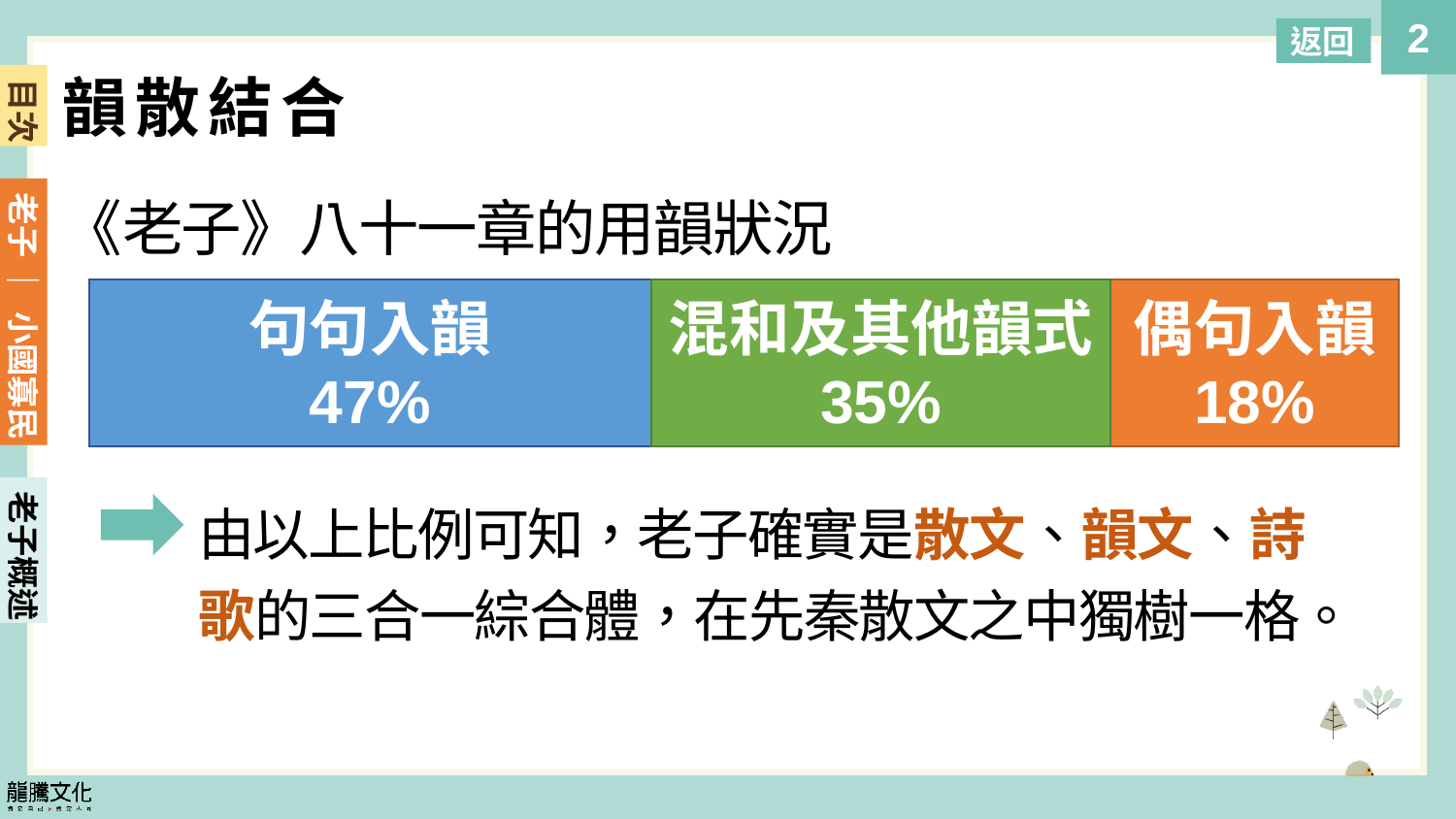

返回
韻散結合
《老子》八十一章的用韻狀況
句句入韻
47%
混和及其他韻式
35%
偶句入韻
18%
老子概述
由以上比例可知，老子確實是散文、韻文、詩歌的三合一綜合體，在先秦散文之中獨樹一格。